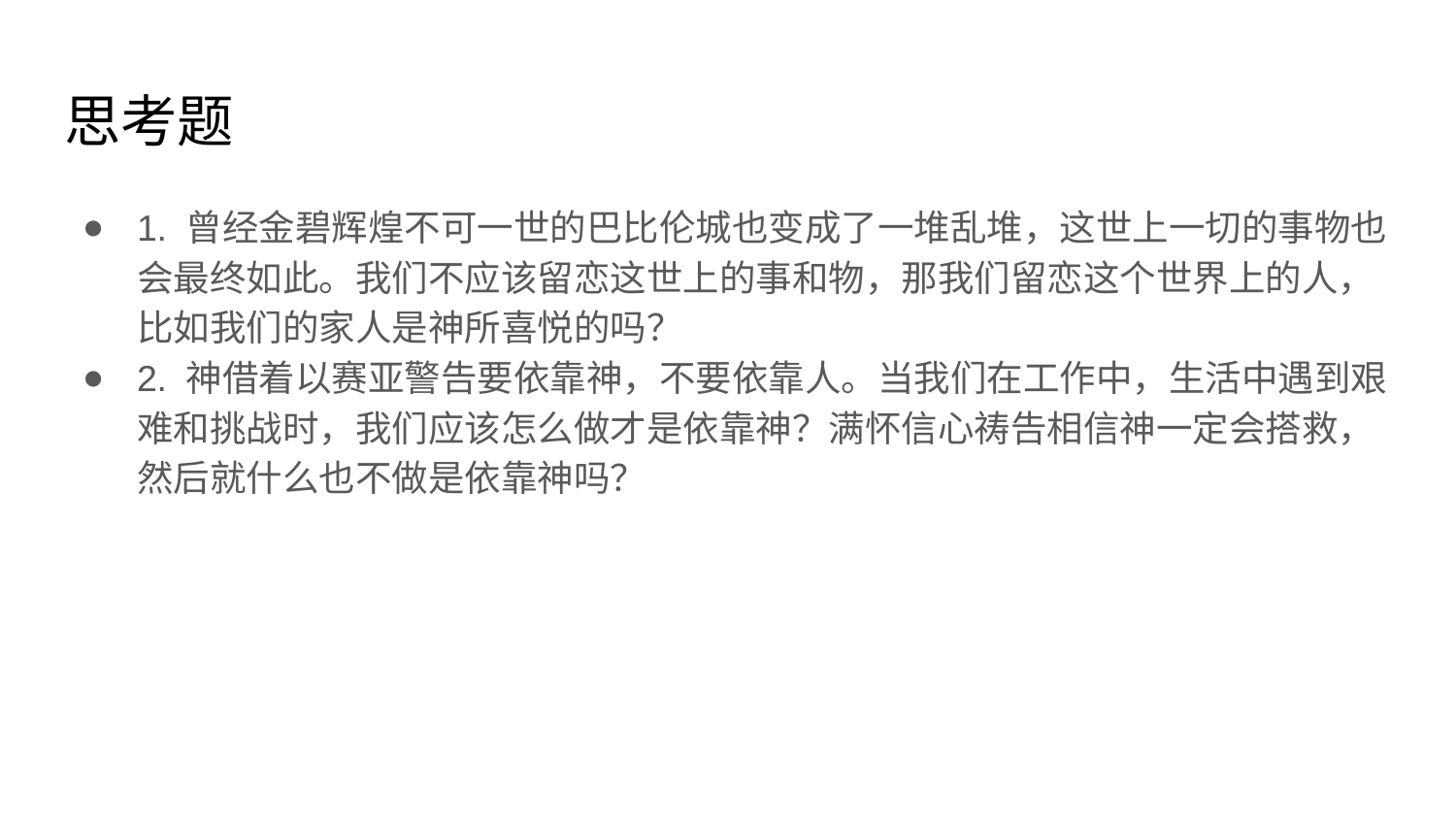

# 思考题
1. 曾经金碧辉煌不可一世的巴比伦城也变成了一堆乱堆，这世上一切的事物也会最终如此。我们不应该留恋这世上的事和物，那我们留恋这个世界上的人，比如我们的家人是神所喜悦的吗？
2. 神借着以赛亚警告要依靠神，不要依靠人。当我们在工作中，生活中遇到艰难和挑战时，我们应该怎么做才是依靠神？满怀信心祷告相信神一定会搭救，然后就什么也不做是依靠神吗？